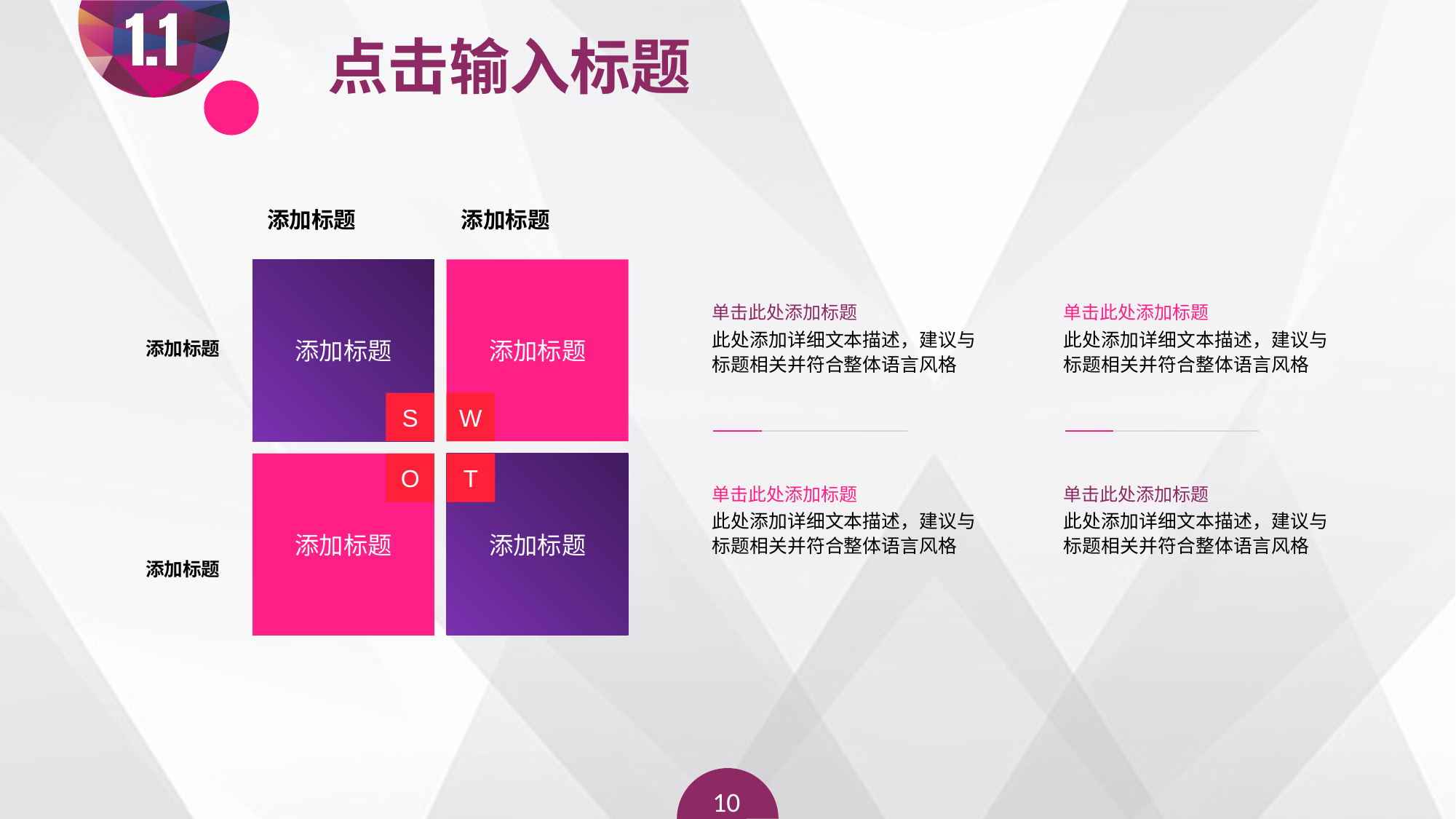

1.1
点击输入标题
添加标题
添加标题
添加标题
S
添加标题
W
单击此处添加标题
单击此处添加标题
此处添加详细文本描述，建议与标题相关并符合整体语言风格
此处添加详细文本描述，建议与标题相关并符合整体语言风格
添加标题
添加标题
O
添加标题
T
单击此处添加标题
单击此处添加标题
此处添加详细文本描述，建议与标题相关并符合整体语言风格
此处添加详细文本描述，建议与标题相关并符合整体语言风格
添加标题